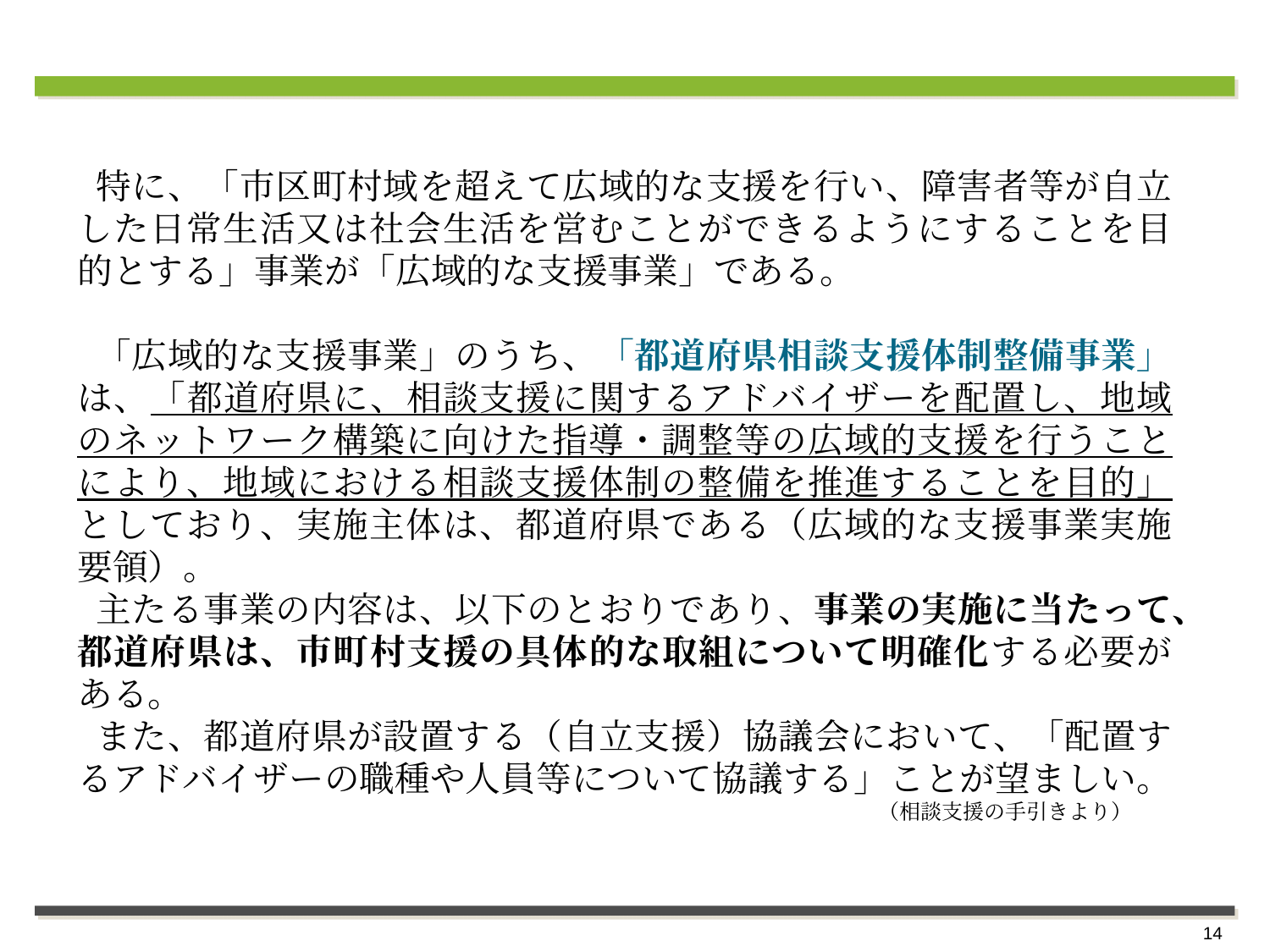

特に、「市区町村域を超えて広域的な支援を行い、障害者等が自立した日常生活又は社会生活を営むことができるようにすることを目的とする」事業が「広域的な支援事業」である。

「広域的な支援事業」のうち、「都道府県相談支援体制整備事業」は、「都道府県に、相談支援に関するアドバイザーを配置し、地域のネットワーク構築に向けた指導・調整等の広域的支援を行うことにより、地域における相談支援体制の整備を推進することを目的」としており、実施主体は、都道府県である（広域的な支援事業実施要領）。
主たる事業の内容は、以下のとおりであり、事業の実施に当たって、都道府県は、市町村支援の具体的な取組について明確化する必要がある。
また、都道府県が設置する（自立支援）協議会において、「配置するアドバイザーの職種や人員等について協議する」ことが望ましい。
　　　　　　　　　　　　　　　　　　　　　　　　　　　　　　　　　　　　　（相談支援の手引きより）
14